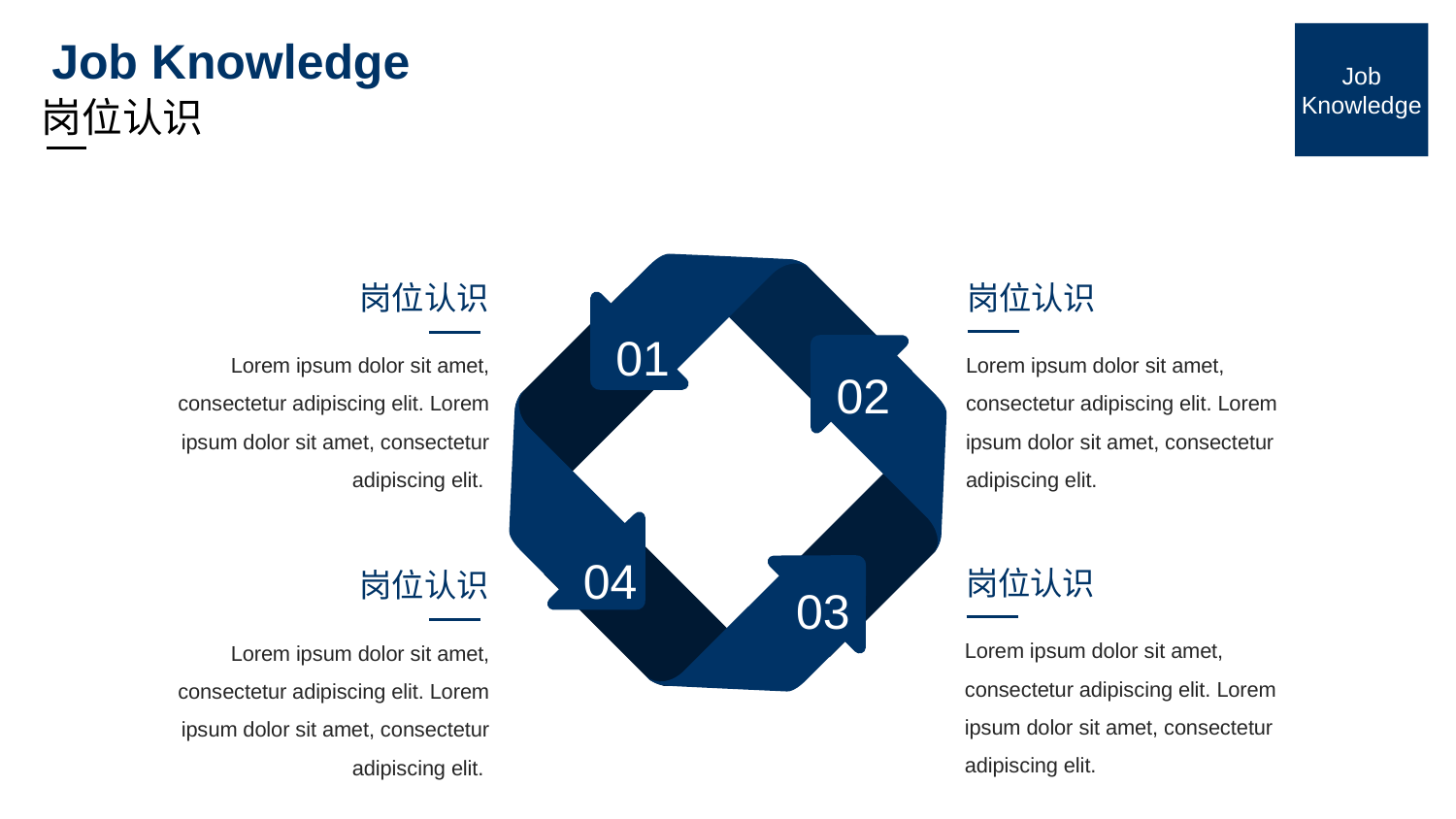

Job Knowledge

Job Knowledge
岗位认识

岗位认识
岗位认识
01
Lorem ipsum dolor sit amet, consectetur adipiscing elit. Lorem ipsum dolor sit amet, consectetur adipiscing elit.
Lorem ipsum dolor sit amet, consectetur adipiscing elit. Lorem ipsum dolor sit amet, consectetur adipiscing elit.
02
04
岗位认识
岗位认识
03
Lorem ipsum dolor sit amet, consectetur adipiscing elit. Lorem ipsum dolor sit amet, consectetur adipiscing elit.
Lorem ipsum dolor sit amet, consectetur adipiscing elit. Lorem ipsum dolor sit amet, consectetur adipiscing elit.